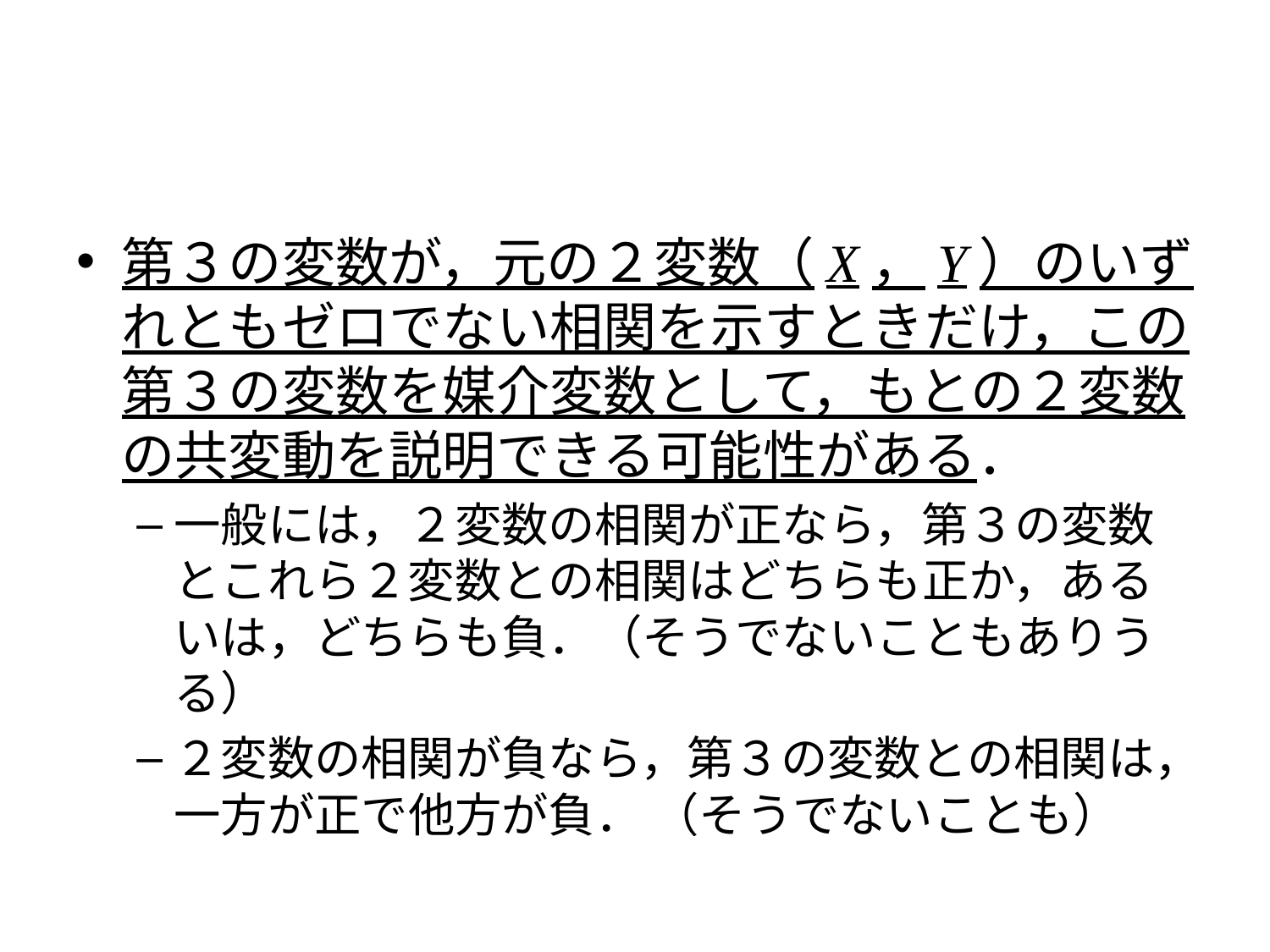

#
第３の変数が，元の２変数（X，Y）のいずれともゼロでない相関を示すときだけ，この第３の変数を媒介変数として，もとの２変数の共変動を説明できる可能性がある．
一般には，２変数の相関が正なら，第３の変数とこれら２変数との相関はどちらも正か，あるいは，どちらも負．（そうでないこともありうる）
２変数の相関が負なら，第３の変数との相関は，一方が正で他方が負． （そうでないことも）